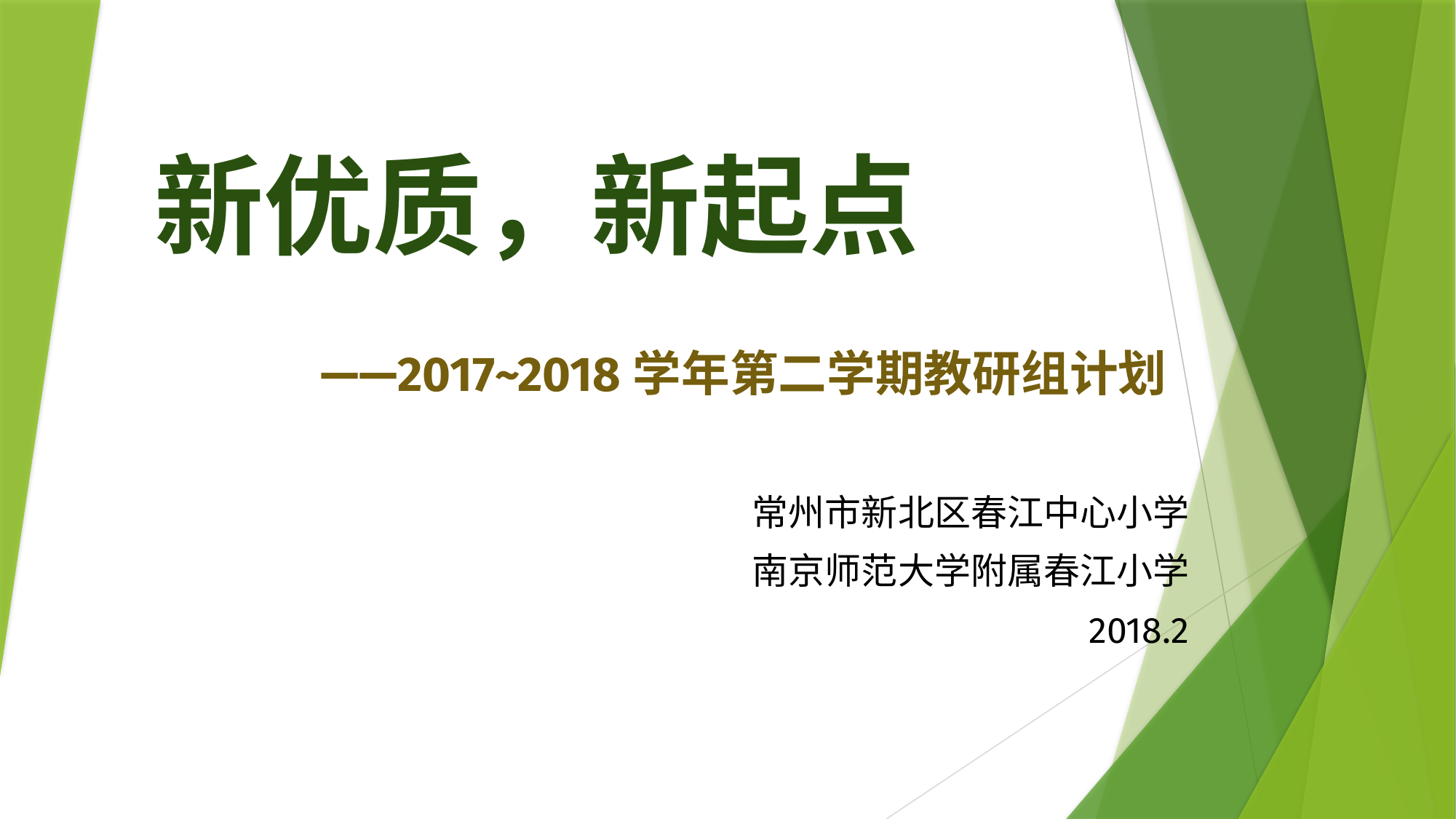

# 新优质，新起点
——2017~2018学年第二学期教研组计划
常州市新北区春江中心小学
南京师范大学附属春江小学
2018.2